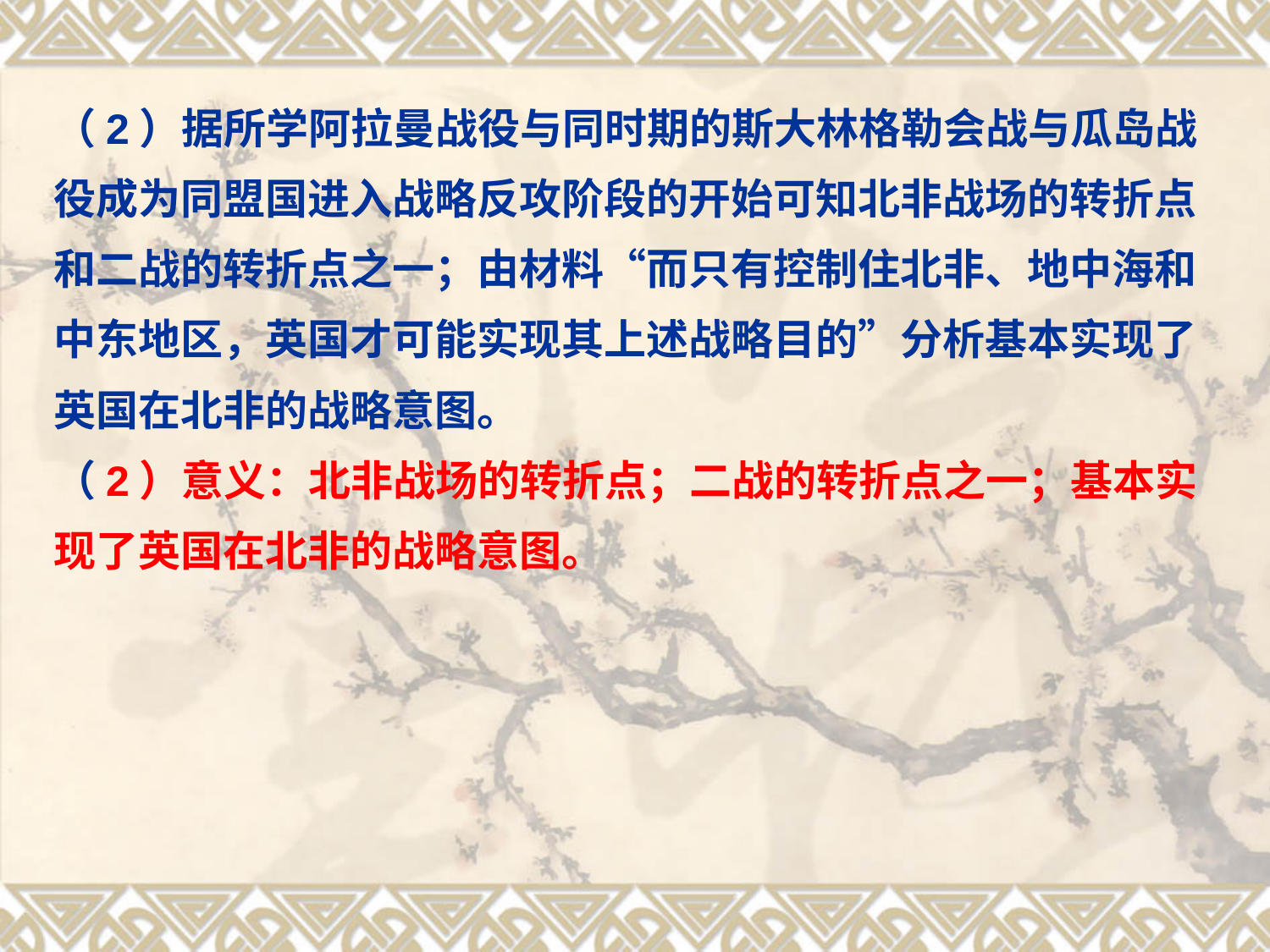

（2）据所学阿拉曼战役与同时期的斯大林格勒会战与瓜岛战役成为同盟国进入战略反攻阶段的开始可知北非战场的转折点和二战的转折点之一；由材料“而只有控制住北非、地中海和中东地区，英国才可能实现其上述战略目的”分析基本实现了英国在北非的战略意图。
（2）意义：北非战场的转折点；二战的转折点之一；基本实现了英国在北非的战略意图。